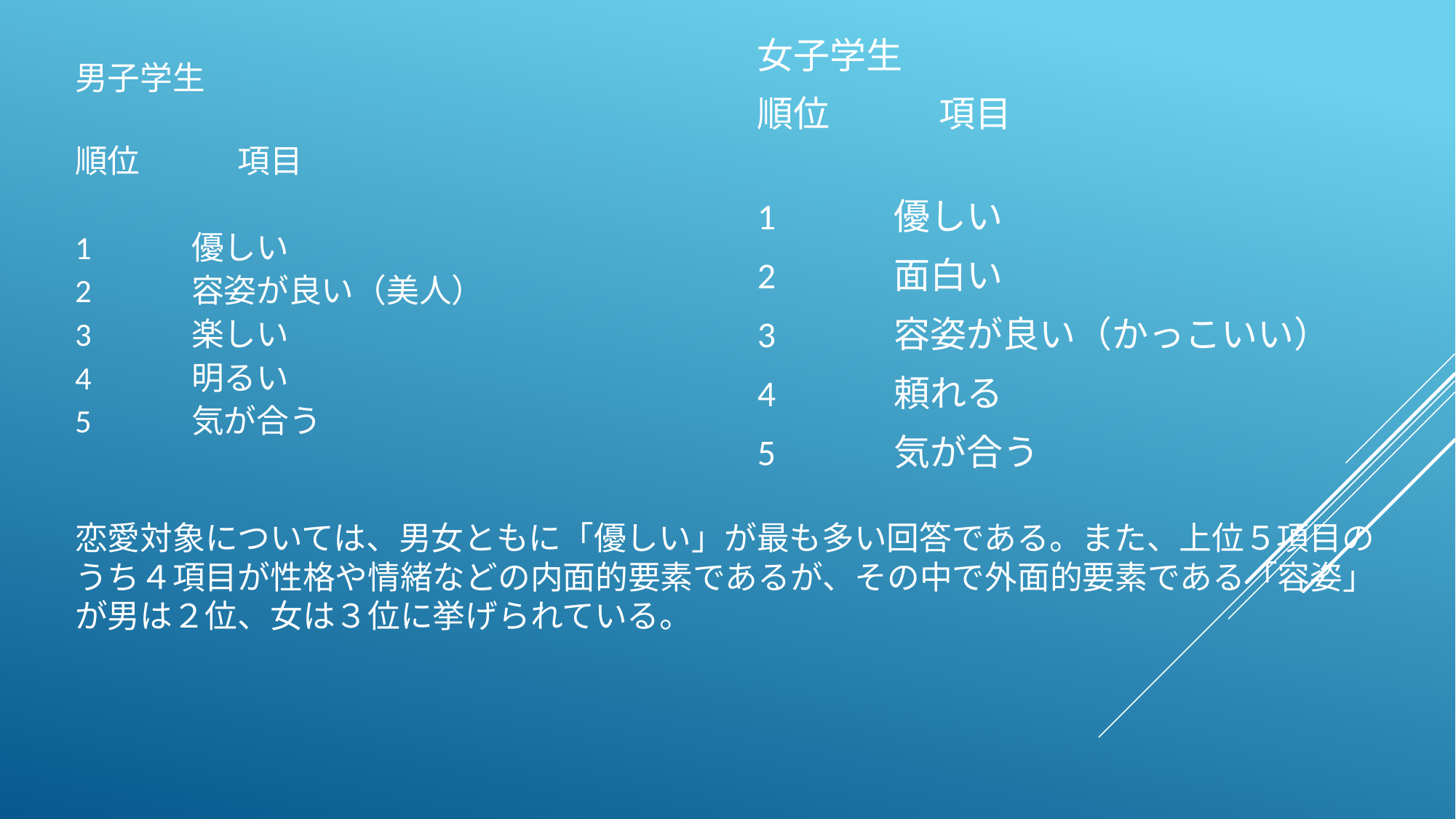

女子学生
順位　　　項目
1　　　優しい
2　　　面白い
3　　　容姿が良い（かっこいい）
4　　　頼れる
5　　　気が合う

男子学生
順位　　　項目

1　　　優しい
2　　　容姿が良い（美人）
3　　　楽しい
4　　　明るい
5　　　気が合う

恋愛対象については、男女ともに「優しい」が最も多い回答である。また、上位５項目のうち４項目が性格や情緒などの内面的要素であるが、その中で外面的要素である「容姿」が男は２位、女は３位に挙げられている。